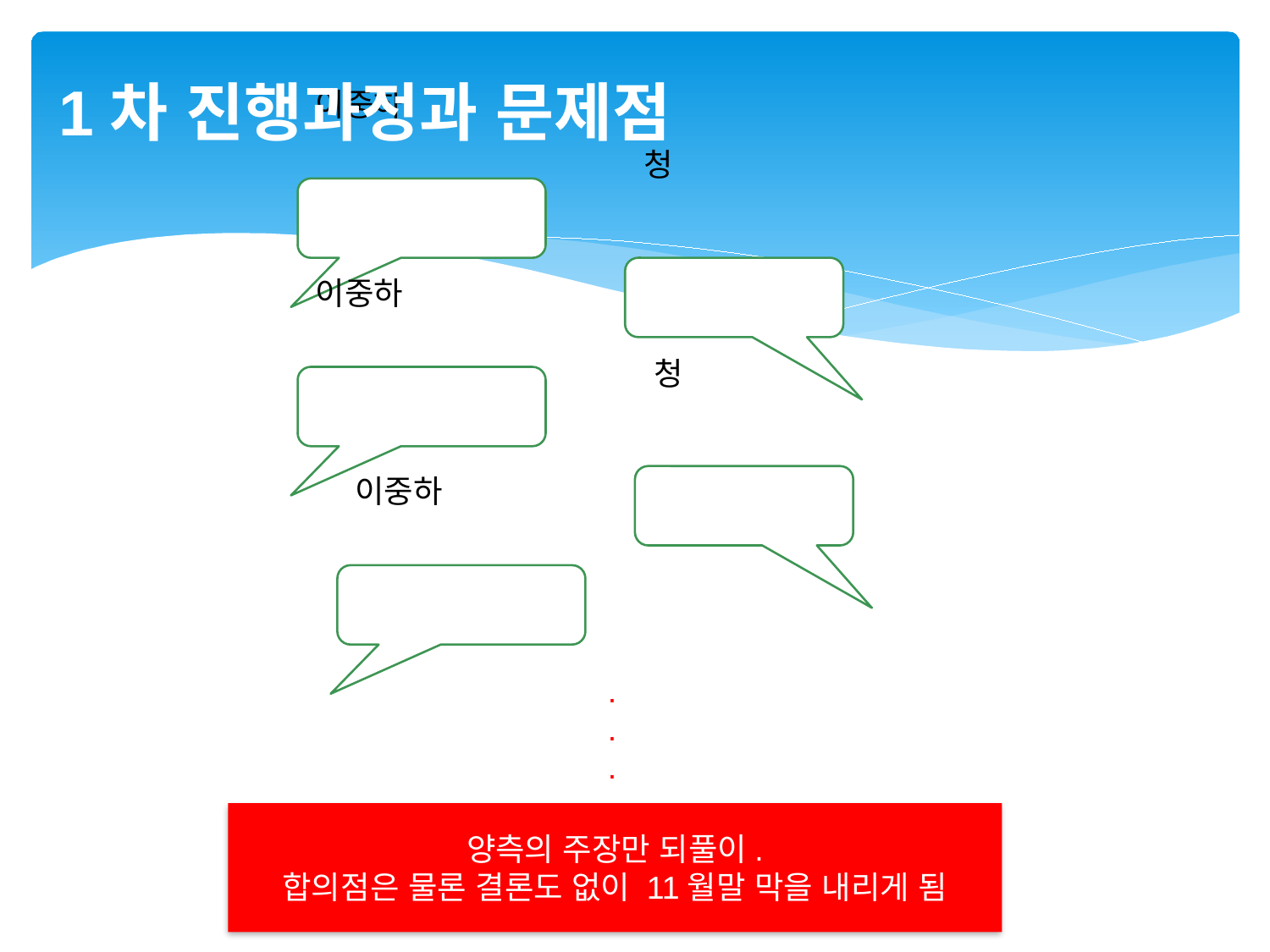

1차 진행과정과 문제점
이중하
청
이중하
청
이중하
.
.
.

양측의 주장만 되풀이.
합의점은 물론 결론도 없이 11월말 막을 내리게 됨